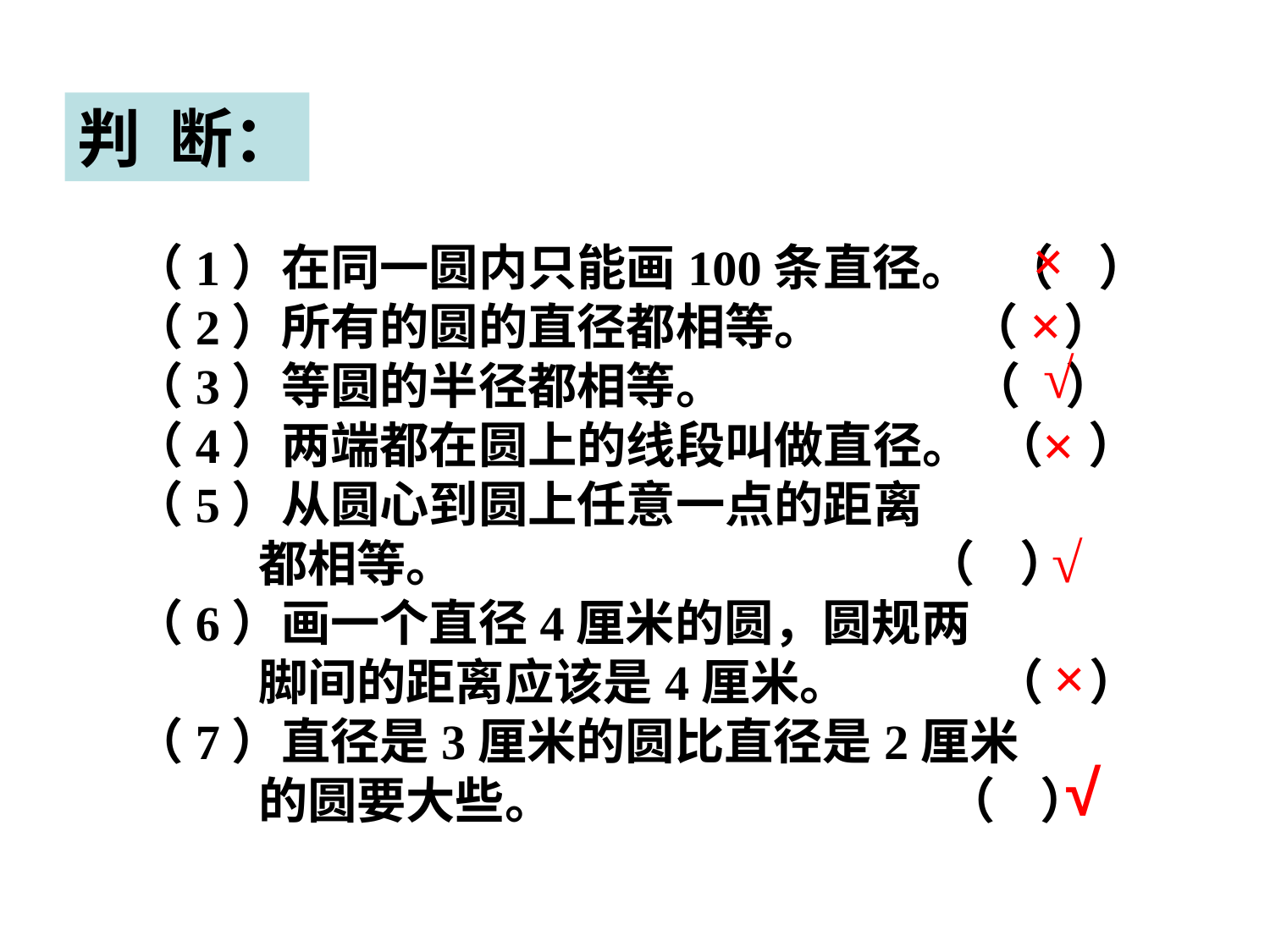

判  断：
×
（1）在同一圆内只能画100条直径。   （    ）
（2）所有的圆的直径都相等。             （    ）
（3）等圆的半径都相等。                      （    ）
（4）两端都在圆上的线段叫做直径。  （    ）
（5）从圆心到圆上任意一点的距离
          都相等。                                          （    ）
（6）画一个直径4厘米的圆，圆规两
          脚间的距离应该是4厘米。             （    ）
（7）直径是3厘米的圆比直径是2厘米
          的圆要大些。                                   （    ）
×
√
×
√
×
√